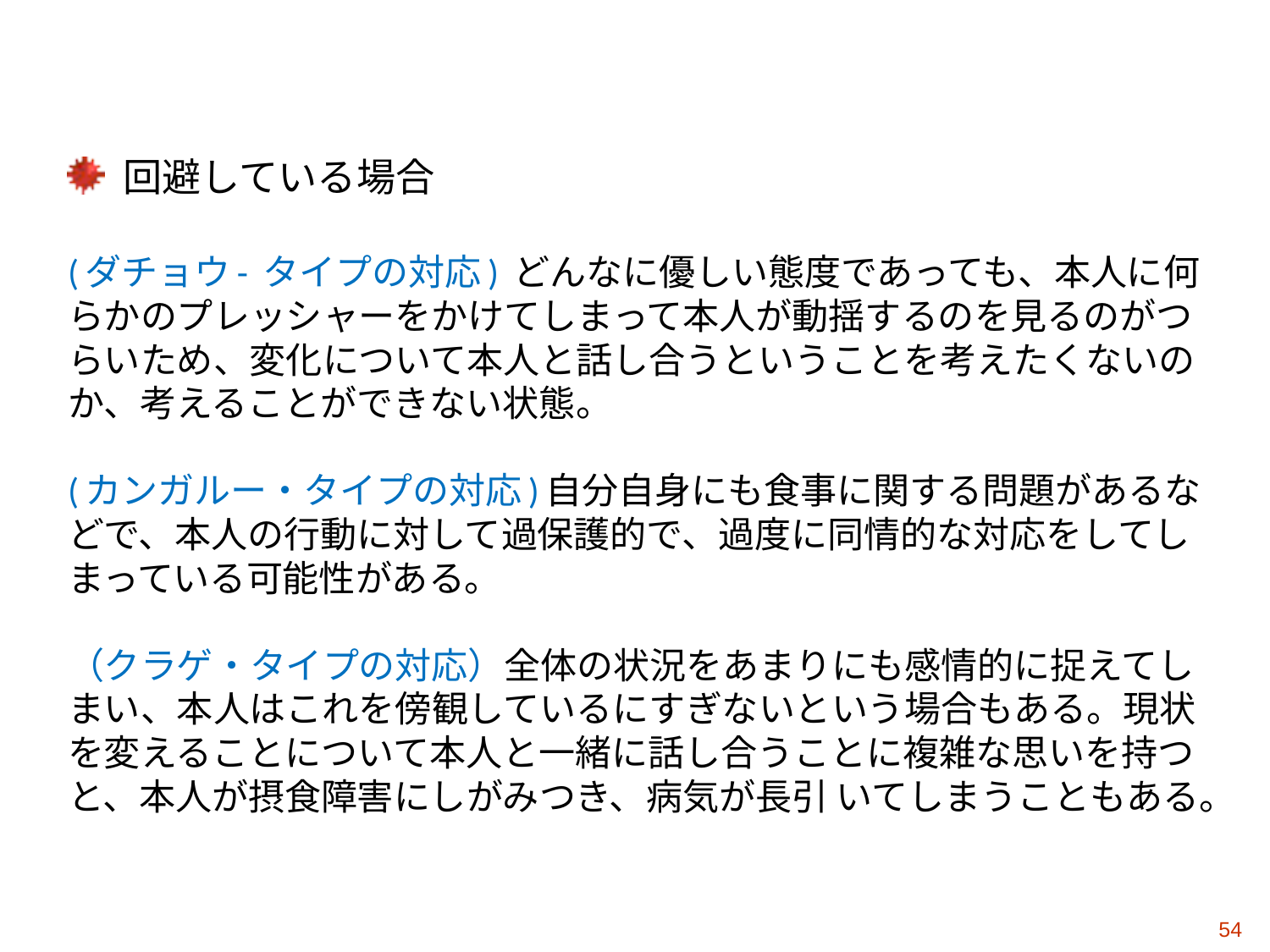

#
回避している場合

(ダチョウ- タイプの対応) どんなに優しい態度であっても、本人に何らかのプレッシャーをかけてしまって本人が動揺するのを見るのがつらいため、変化について本人と話し合うということを考えたくないのか、考えることができない状態。

(カンガルー・タイプの対応)自分自身にも食事に関する問題があるなどで、本人の行動に対して過保護的で、過度に同情的な対応をしてしまっている可能性がある。

（クラゲ・タイプの対応）全体の状況をあまりにも感情的に捉えてしまい、本人はこれを傍観しているにすぎないという場合もある。現状を変えることについて本人と一緒に話し合うことに複雑な思いを持つと、本人が摂食障害にしがみつき、病気が長引 いてしまうこともある。

54